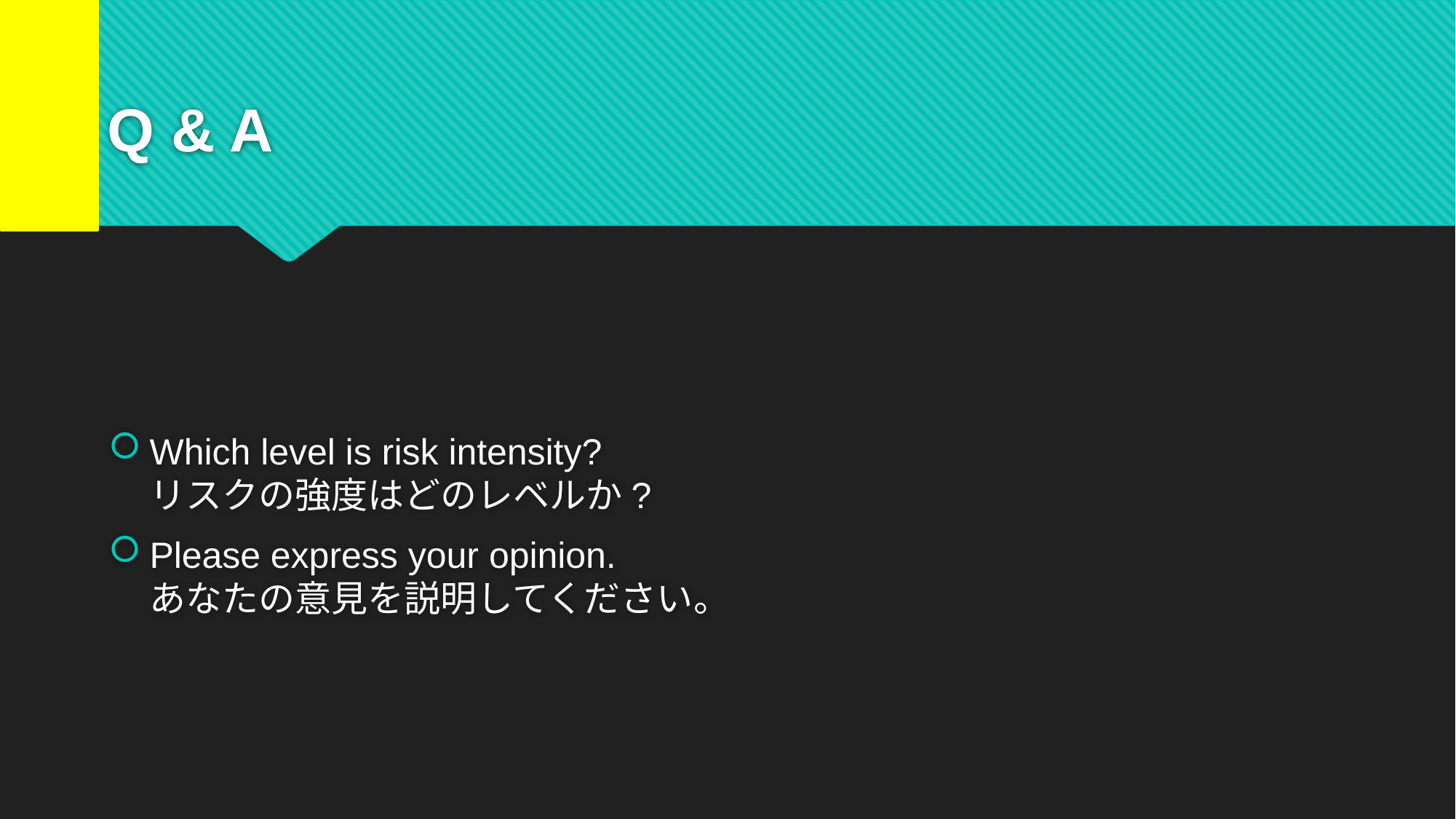

# Q & A
Which level is risk intensity?
リスクの強度はどのレベルか?
Please express your opinion.
あなたの意見を説明してください。